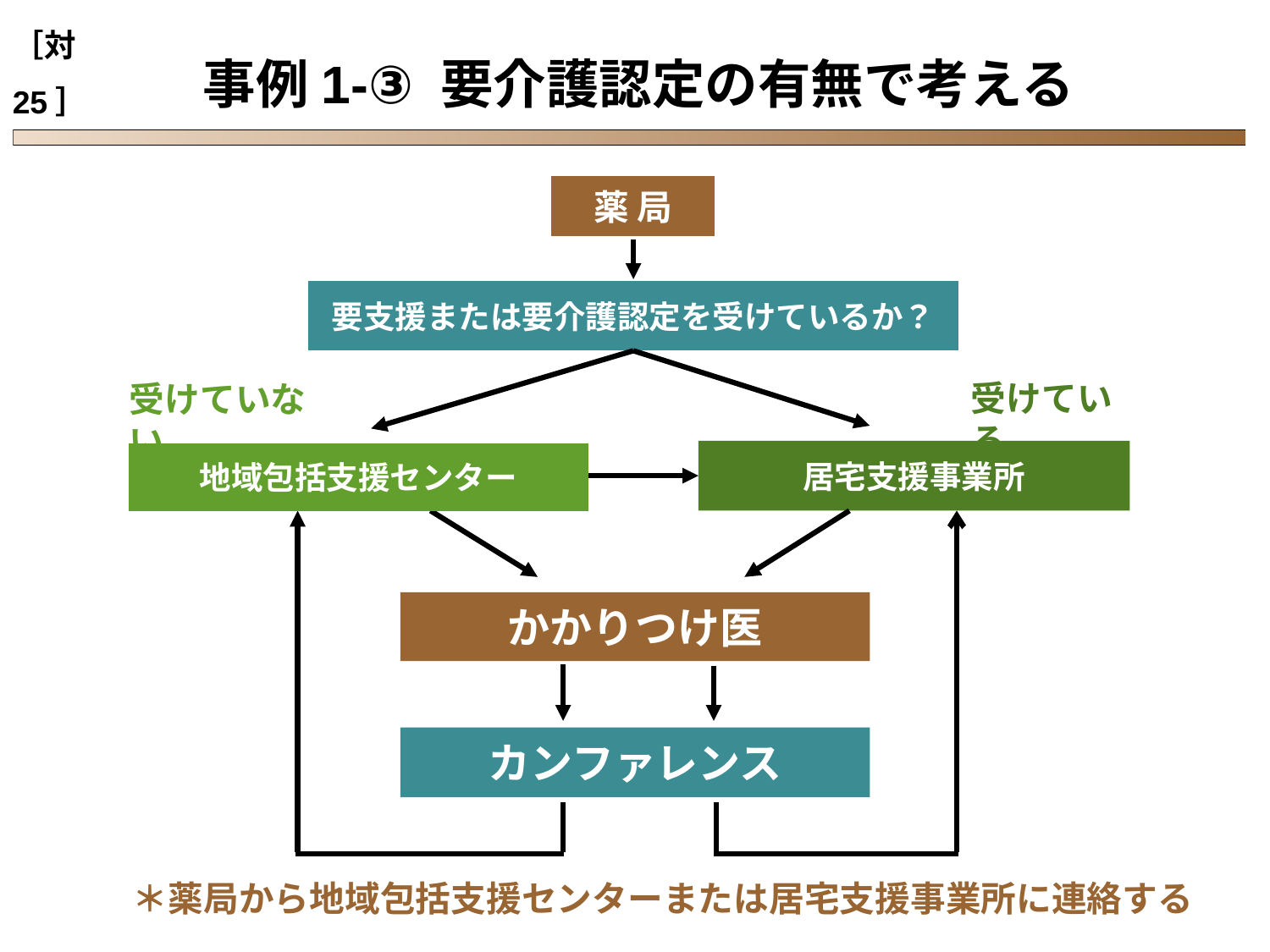

［対25］
# 事例1-③ 要介護認定の有無で考える

薬 局

要支援または要介護認定を受けているか？
受けている
受けていない
居宅支援事業所
地域包括支援センター
かかりつけ医
カンファレンス
＊薬局から地域包括支援センターまたは居宅支援事業所に連絡する